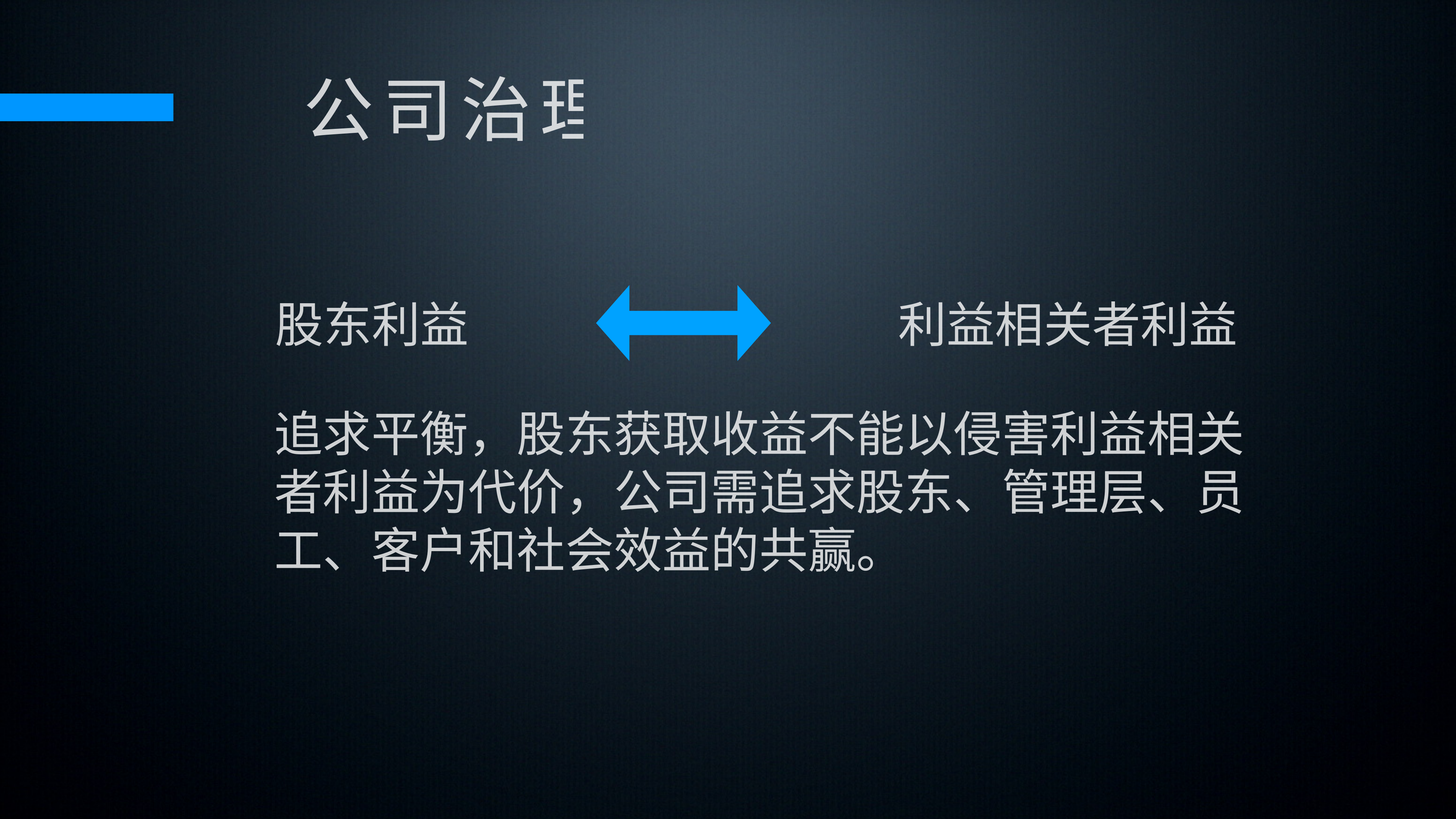

公司治理

股东利益
利益相关者利益
追求平衡，股东获取收益不能以侵害利益相关者利益为代价，公司需追求股东、管理层、员工、客户和社会效益的共赢。